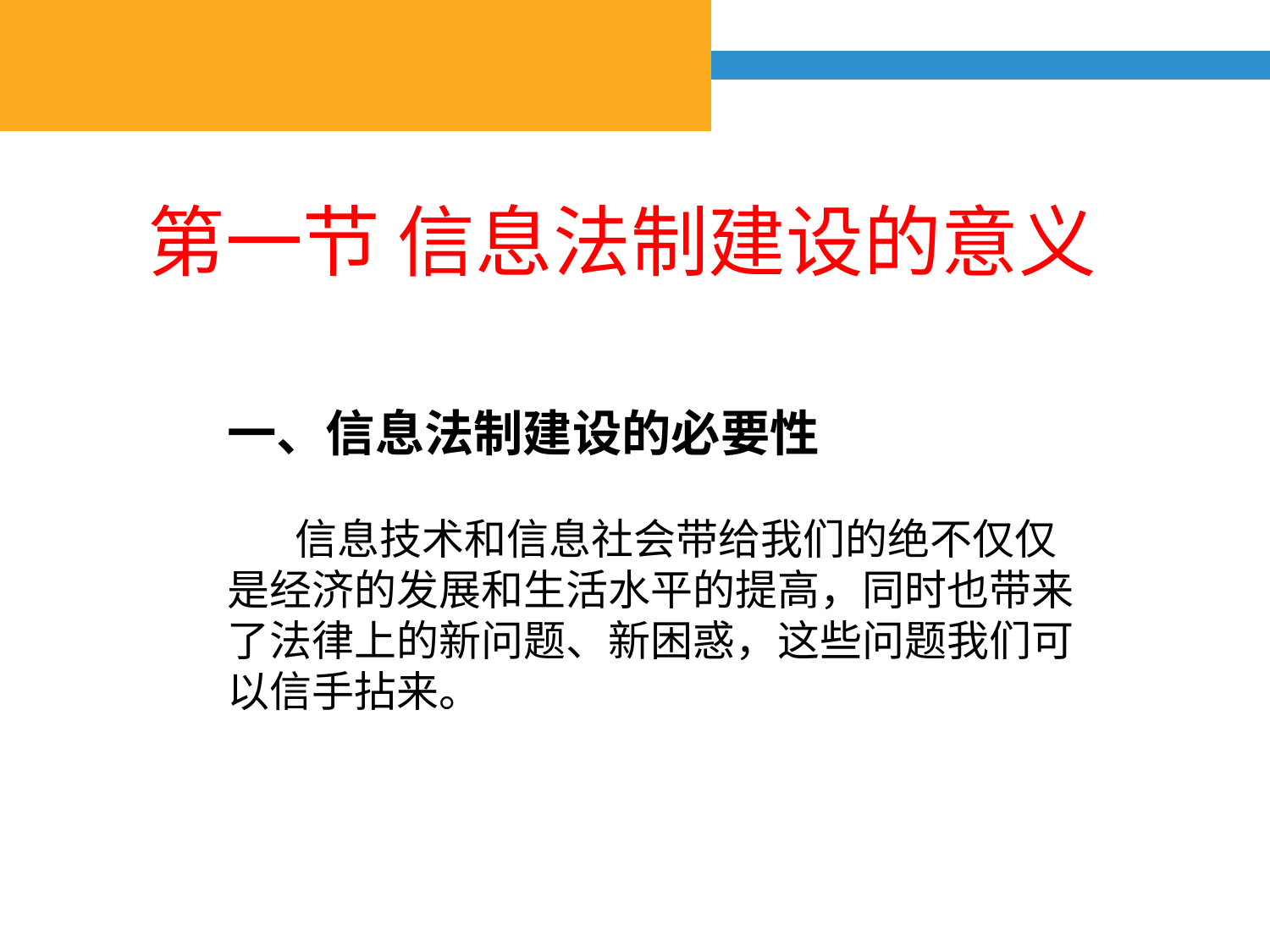

第一节 信息法制建设的意义
一、信息法制建设的必要性

      信息技术和信息社会带给我们的绝不仅仅是经济的发展和生活水平的提高，同时也带来了法律上的新问题、新困惑，这些问题我们可以信手拈来。